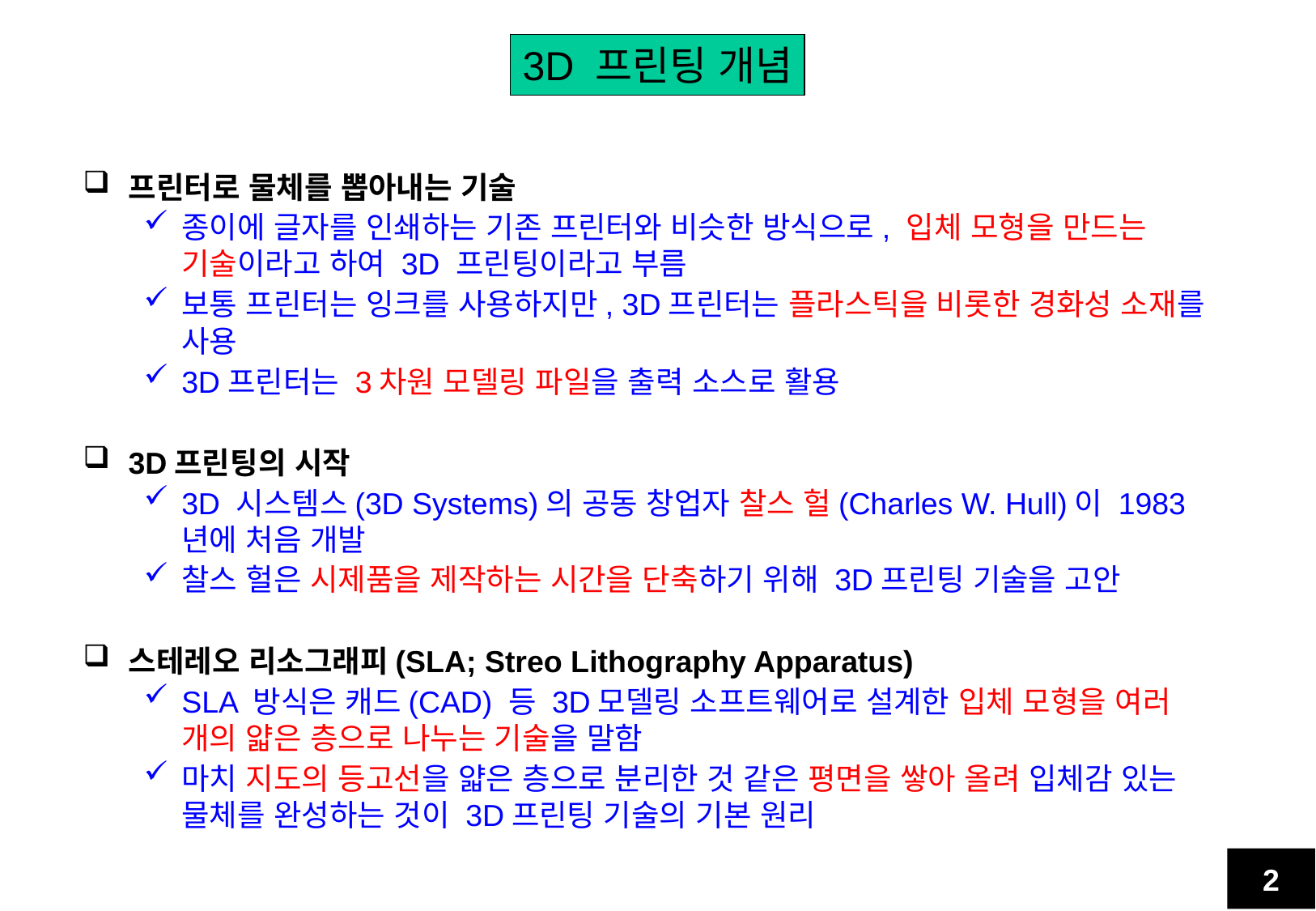

3D 프린팅 개념
프린터로 물체를 뽑아내는 기술
종이에 글자를 인쇄하는 기존 프린터와 비슷한 방식으로, 입체 모형을 만드는 기술이라고 하여 3D 프린팅이라고 부름
보통 프린터는 잉크를 사용하지만, 3D프린터는 플라스틱을 비롯한 경화성 소재를 사용
3D프린터는 3차원 모델링 파일을 출력 소스로 활용

3D프린팅의 시작
3D 시스템스(3D Systems)의 공동 창업자 찰스 헐(Charles W. Hull)이 1983년에 처음 개발
찰스 헐은 시제품을 제작하는 시간을 단축하기 위해 3D프린팅 기술을 고안

스테레오 리소그래피(SLA; Streo Lithography Apparatus)
SLA 방식은 캐드(CAD) 등 3D모델링 소프트웨어로 설계한 입체 모형을 여러 개의 얇은 층으로 나누는 기술을 말함
마치 지도의 등고선을 얇은 층으로 분리한 것 같은 평면을 쌓아 올려 입체감 있는 물체를 완성하는 것이 3D프린팅 기술의 기본 원리

2